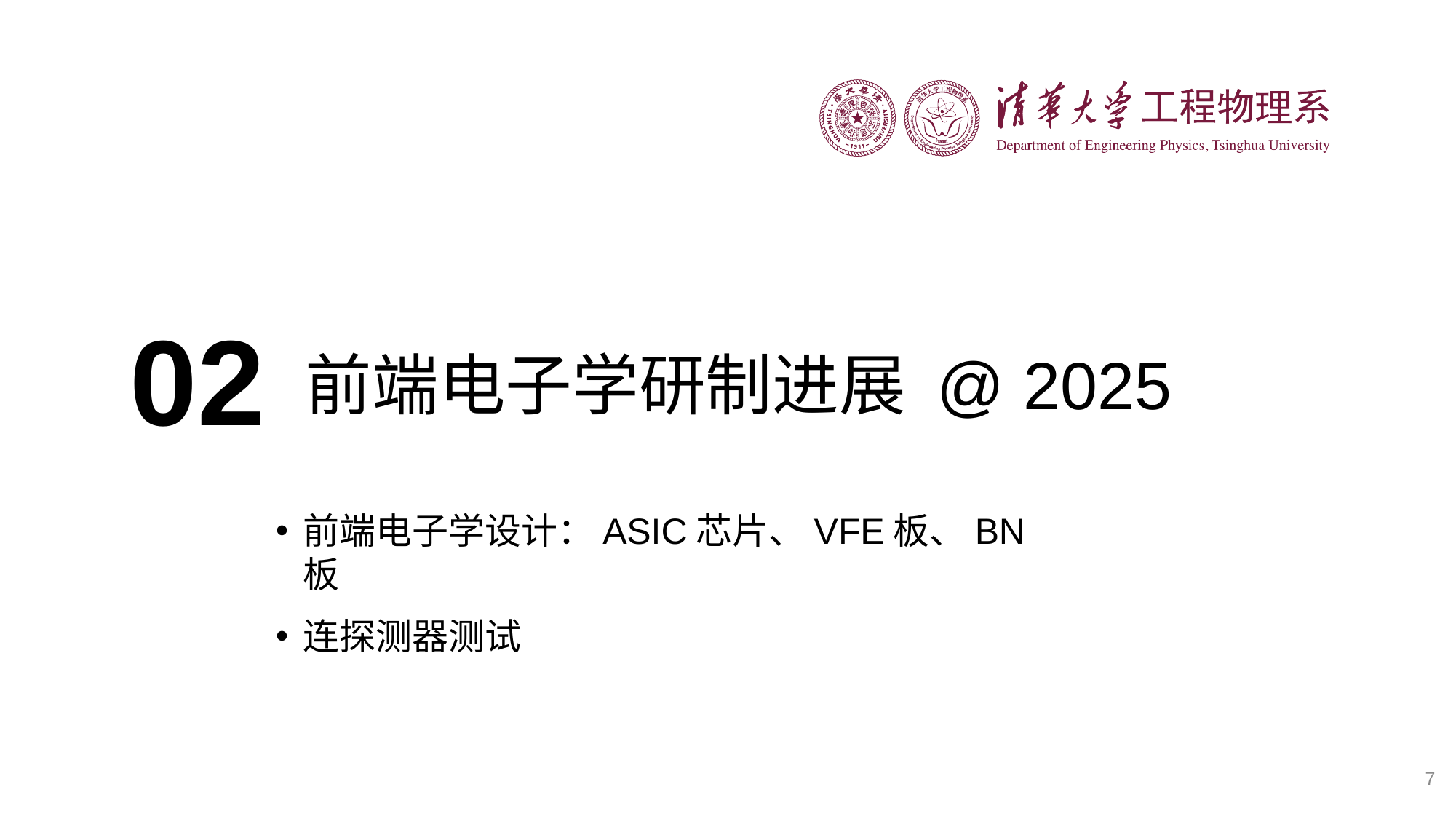

02
# 前端电子学研制进展 @ 2025
前端电子学设计：ASIC芯片、VFE板、BN板
连探测器测试

7